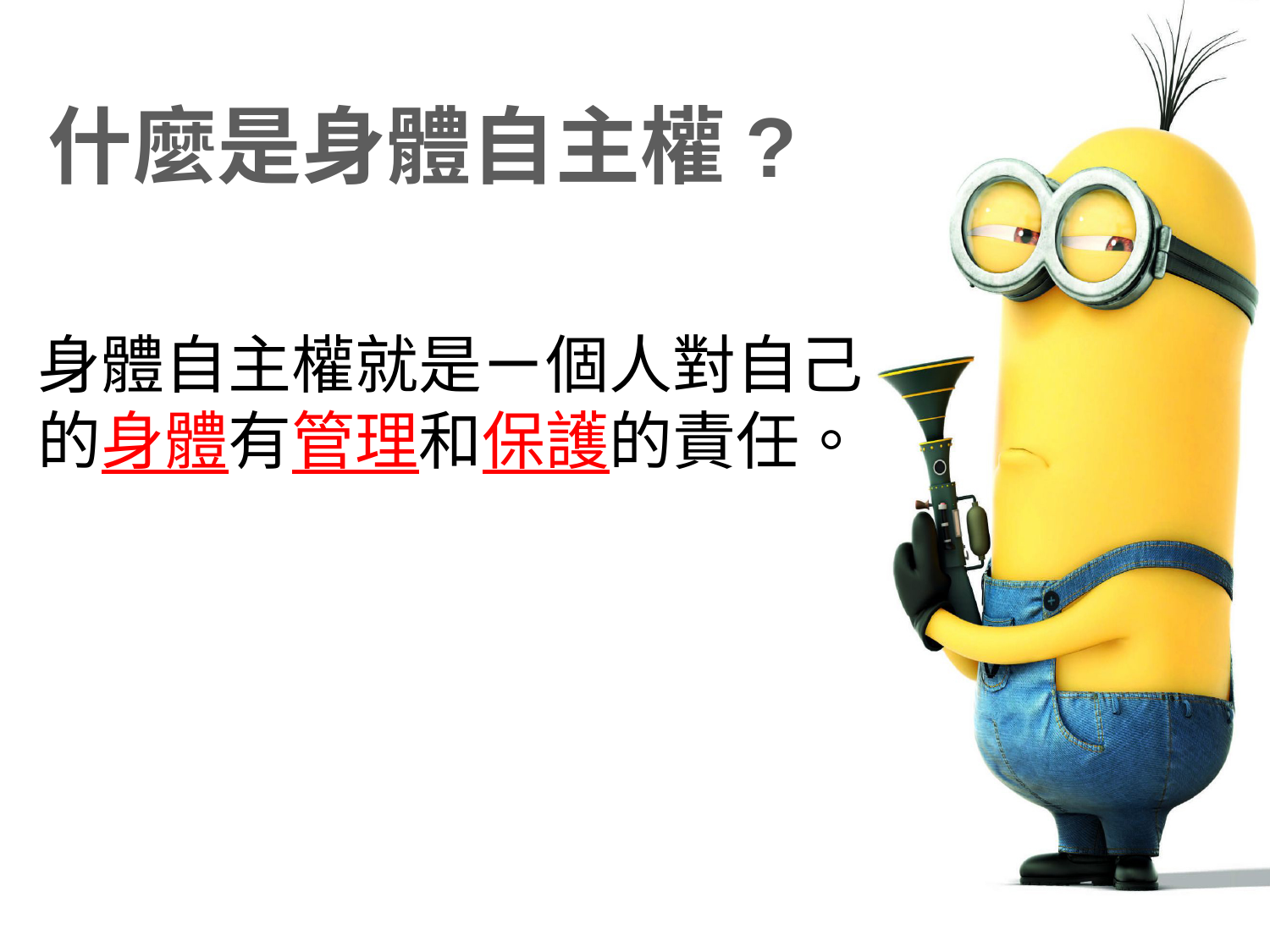

什麼是身體自主權?
# 身體自主權就是ㄧ個人對自己的身體有管理和保護的責任。